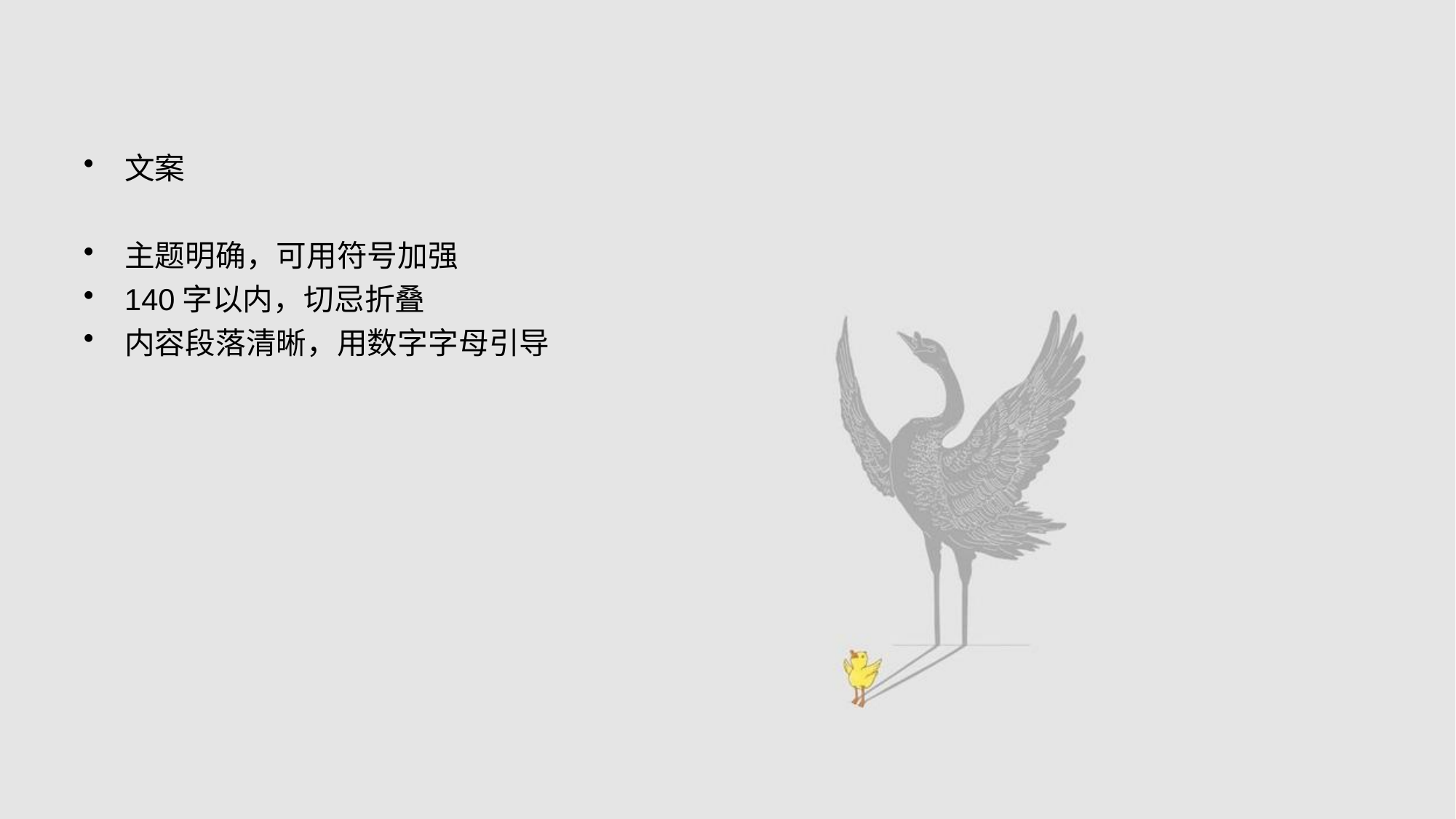

#
文案

主题明确，可用符号加强
140字以内，切忌折叠
内容段落清晰，用数字字母引导